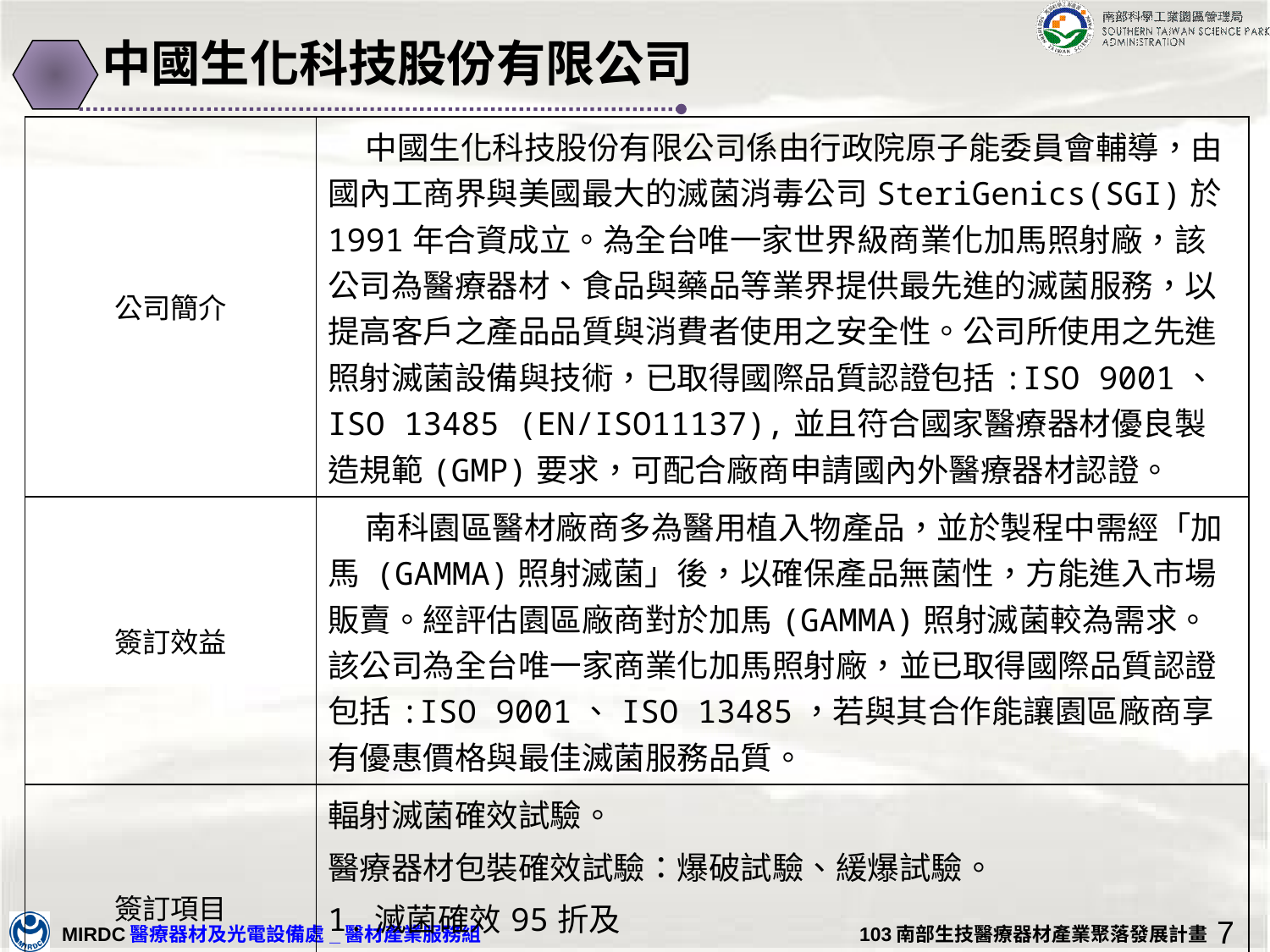

# 中國生化科技股份有限公司
| 公司簡介 | 中國生化科技股份有限公司係由行政院原子能委員會輔導，由國內工商界與美國最大的滅菌消毒公司SteriGenics(SGI)於1991年合資成立。為全台唯一家世界級商業化加馬照射廠，該公司為醫療器材、食品與藥品等業界提供最先進的滅菌服務，以提高客戶之產品品質與消費者使用之安全性。公司所使用之先進照射滅菌設備與技術，已取得國際品質認證包括:ISO 9001、ISO 13485 (EN/ISO11137),並且符合國家醫療器材優良製造規範(GMP)要求，可配合廠商申請國內外醫療器材認證。 |
| --- | --- |
| 簽訂效益 | 南科園區醫材廠商多為醫用植入物產品，並於製程中需經「加馬 (GAMMA)照射滅菌」後，以確保產品無菌性，方能進入市場販賣。經評估園區廠商對於加馬(GAMMA)照射滅菌較為需求。該公司為全台唯一家商業化加馬照射廠，並已取得國際品質認證包括:ISO 9001、ISO 13485，若與其合作能讓園區廠商享有優惠價格與最佳滅菌服務品質。 |
| 簽訂項目 | 輻射滅菌確效試驗。 醫療器材包裝確效試驗：爆破試驗、緩爆試驗。 1.滅菌確效95折及 2.滅菌確效合併包材確效9折之優惠價格。 |